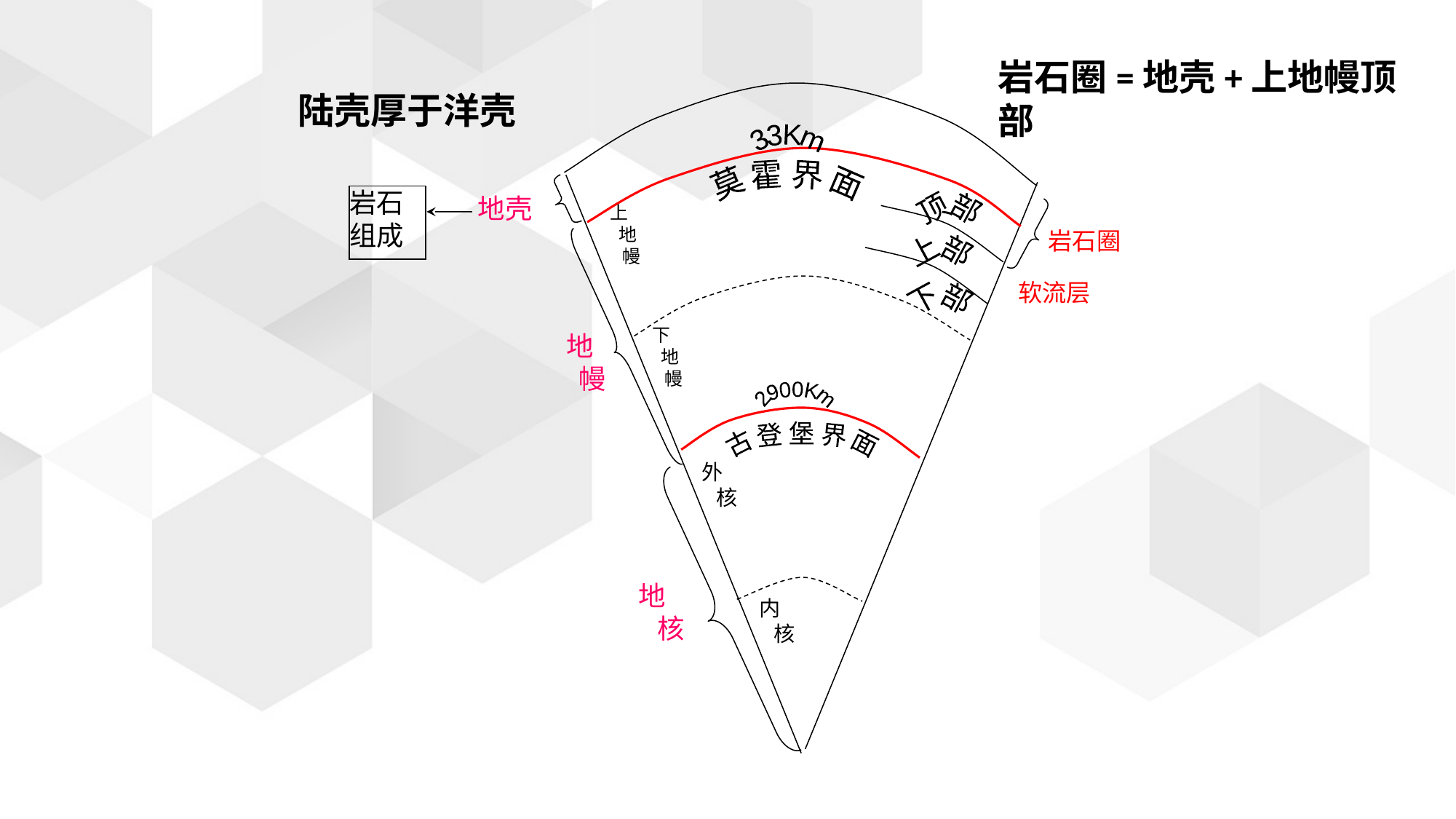

岩石圈=地壳+上地幔顶部
陆壳厚于洋壳

33Km

莫 霍 界 面

岩石
组成
地壳

上
 地
  幔
顶 部

岩石圈
上 部

软流层
下 部
下
 地
  幔
地
 幔
2900Km

古 登 堡 界 面
外
  核

地
  核
内
  核